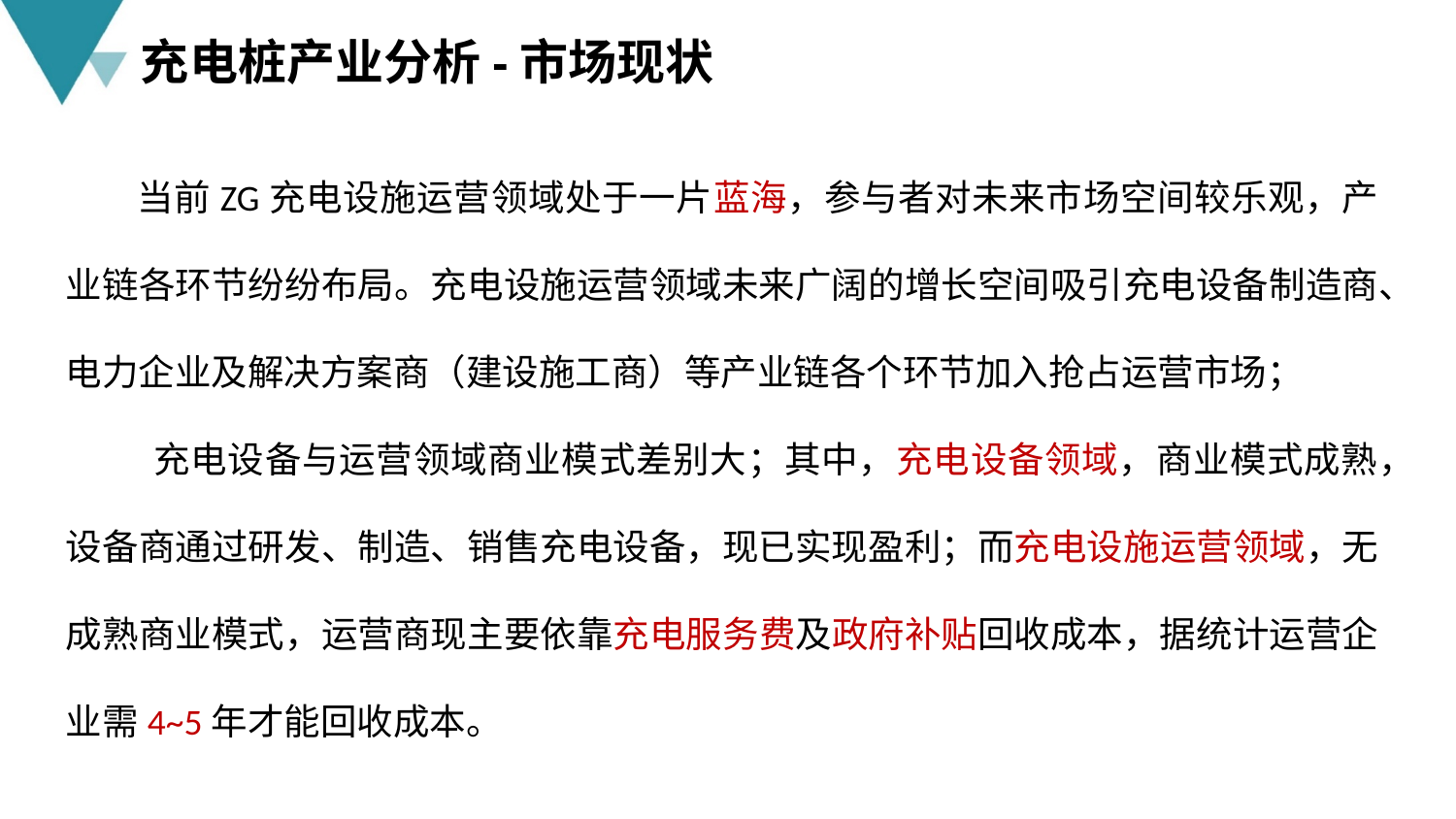

充电桩产业分析-市场现状
       当前ZG充电设施运营领域处于一片蓝海，参与者对未来市场空间较乐观，产业链各环节纷纷布局。充电设施运营领域未来广阔的增长空间吸引充电设备制造商、电力企业及解决方案商（建设施工商）等产业链各个环节加入抢占运营市场；
    充电设备与运营领域商业模式差别大；其中，充电设备领域，商业模式成熟，设备商通过研发、制造、销售充电设备，现已实现盈利；而充电设施运营领域，无成熟商业模式，运营商现主要依靠充电服务费及政府补贴回收成本，据统计运营企业需4~5年才能回收成本。
4